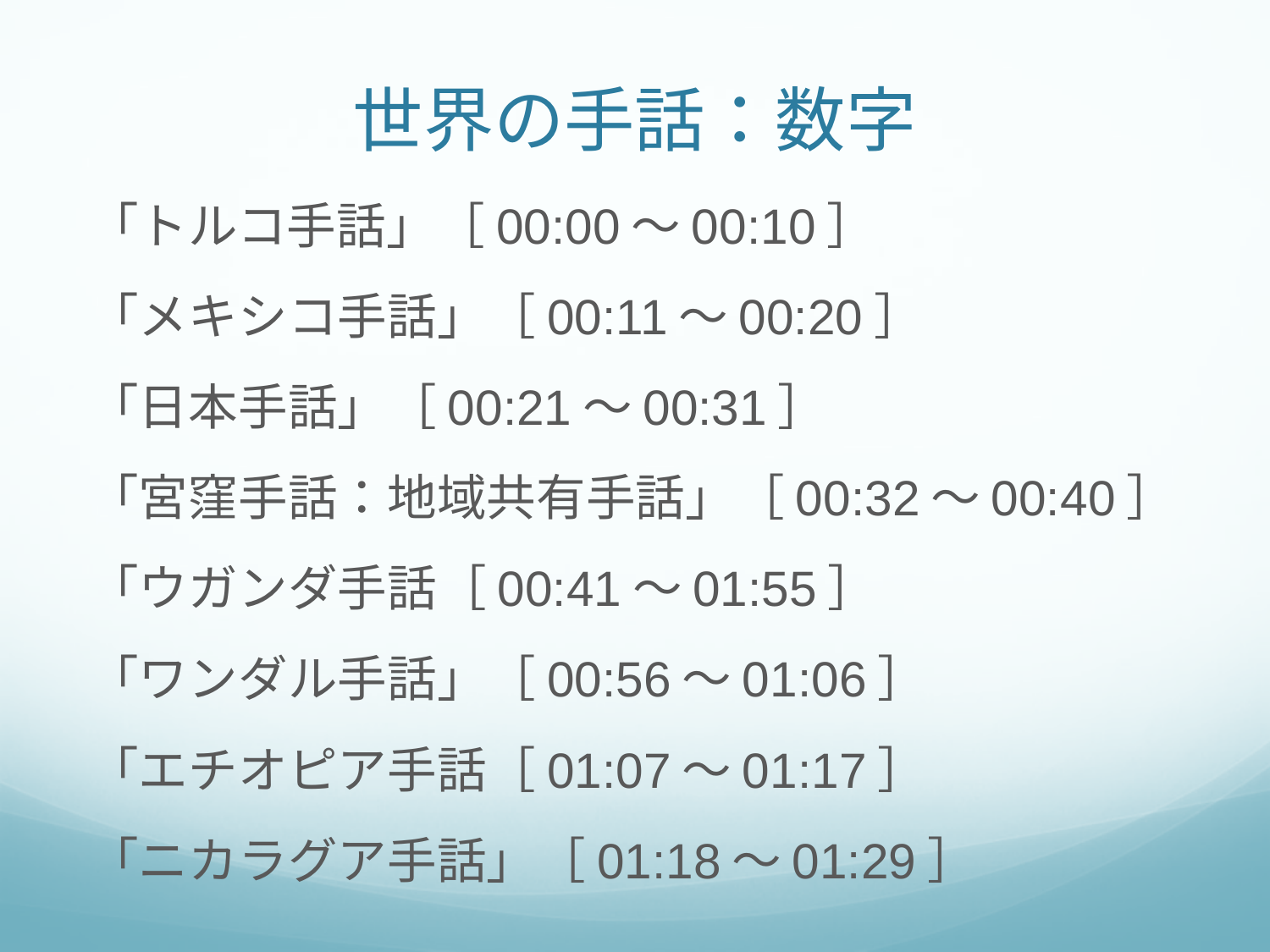

世界の手話：数字
「トルコ手話」［00:00〜00:10］
「メキシコ手話」［00:11〜00:20］
「日本手話」［00:21〜00:31］
「宮窪手話：地域共有手話」［00:32〜00:40］
「ウガンダ手話［00:41〜01:55］
「ワンダル手話」［00:56〜01:06］
「エチオピア手話［01:07〜01:17］
「ニカラグア手話」［01:18〜01:29］